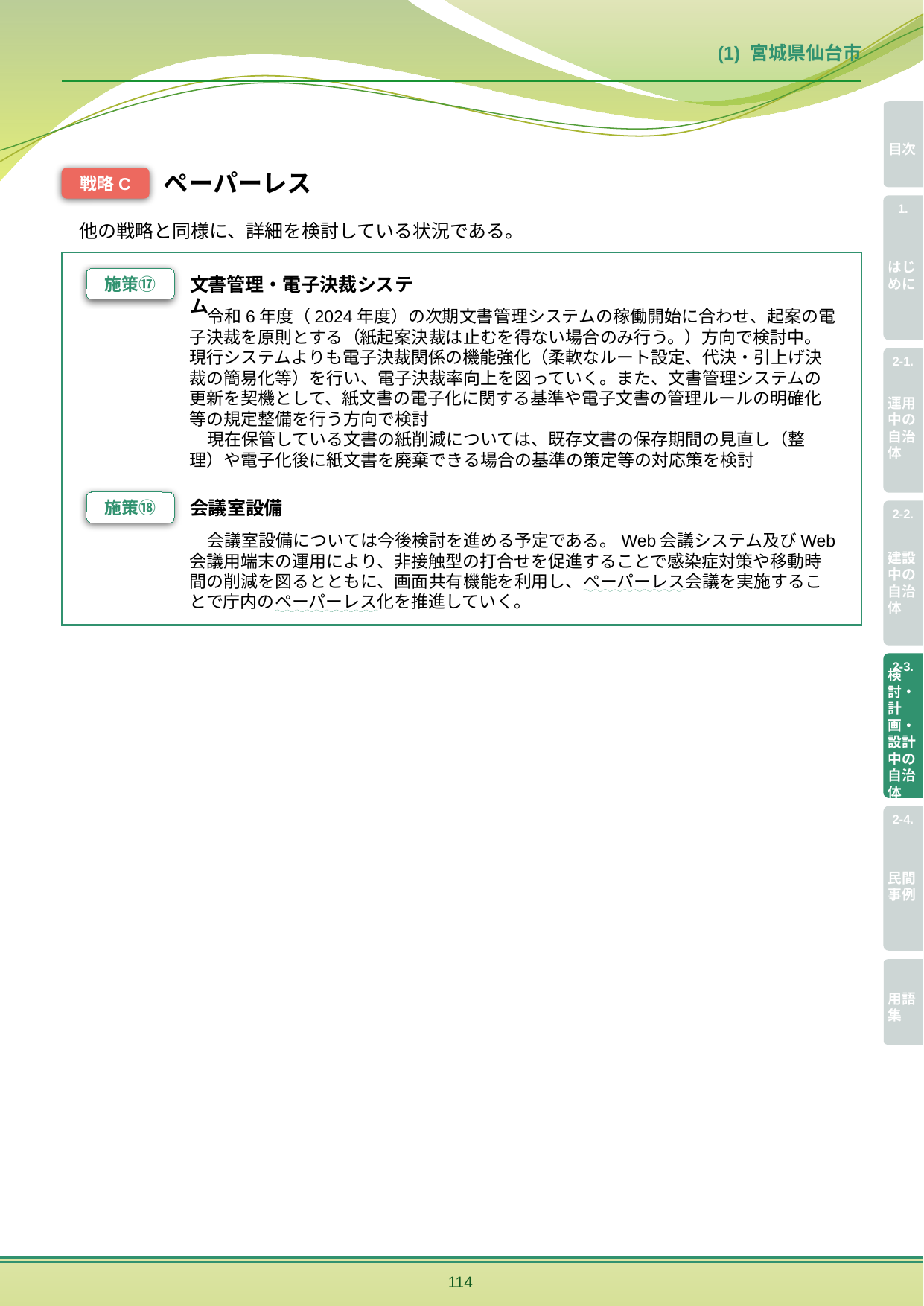

(1) 宮城県仙台市
戦略C
ペーパーレス
他の戦略と同様に、詳細を検討している状況である。

施策⑰
文書管理・電子決裁システム
令和6年度（2024年度）の次期文書管理システムの稼働開始に合わせ、起案の電子決裁を原則とする（紙起案決裁は止むを得ない場合のみ行う。）方向で検討中。現行システムよりも電子決裁関係の機能強化（柔軟なルート設定、代決・引上げ決裁の簡易化等）を行い、電子決裁率向上を図っていく。また、文書管理システムの更新を契機として、紙文書の電子化に関する基準や電子文書の管理ルールの明確化等の規定整備を行う方向で検討
現在保管している文書の紙削減については、既存文書の保存期間の見直し（整理）や電子化後に紙文書を廃棄できる場合の基準の策定等の対応策を検討
施策⑱
会議室設備
会議室設備については今後検討を進める予定である。Web会議システム及びWeb会議用端末の運用により、非接触型の打合せを促進することで感染症対策や移動時間の削減を図るとともに、画面共有機能を利用し、ペーパーレス会議を実施することで庁内のペーパーレス化を推進していく。
114